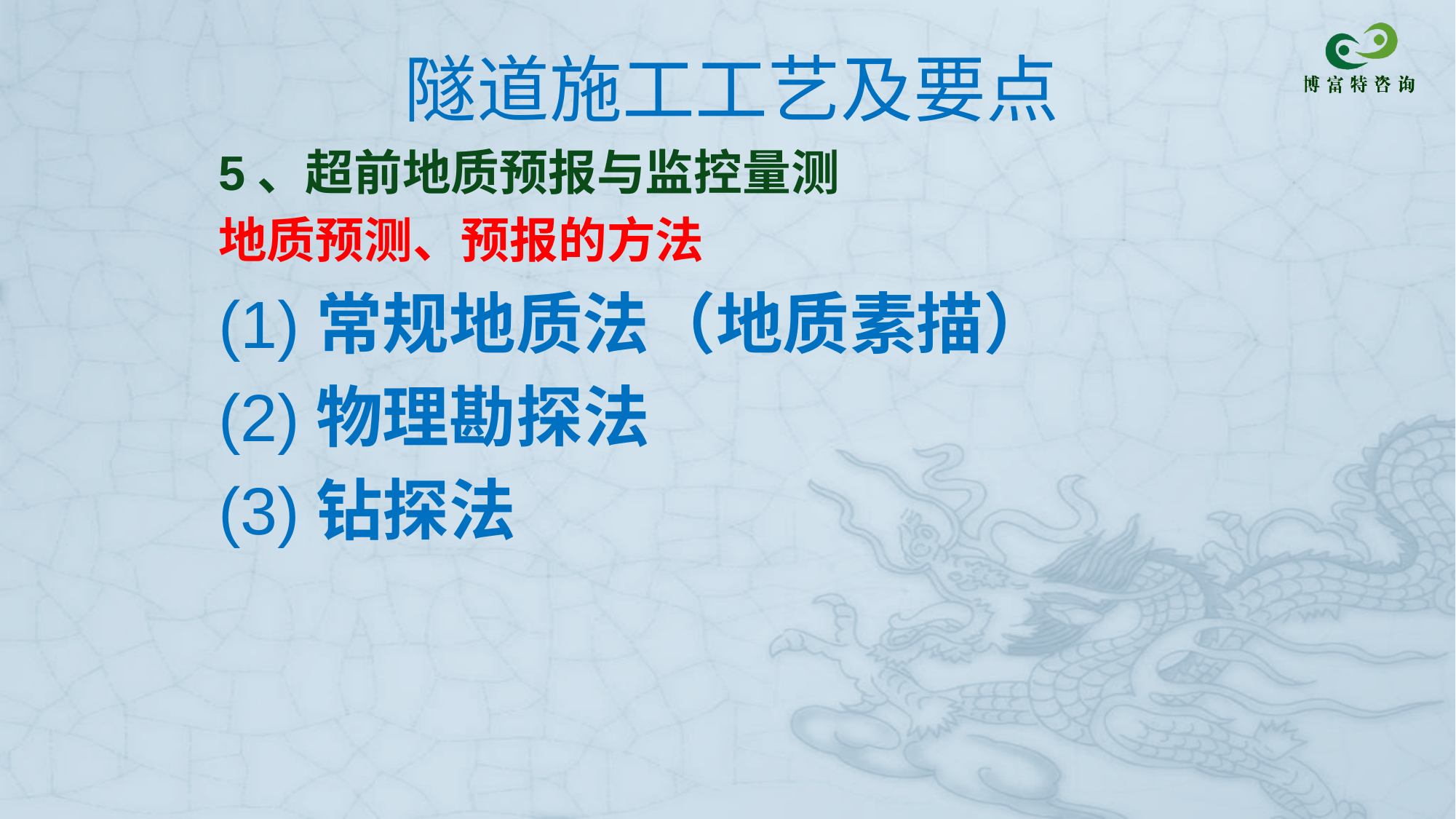

# 隧道施工工艺及要点
5、超前地质预报与监控量测
地质预测、预报的方法
(1)常规地质法（地质素描）
(2)物理勘探法
(3)钻探法